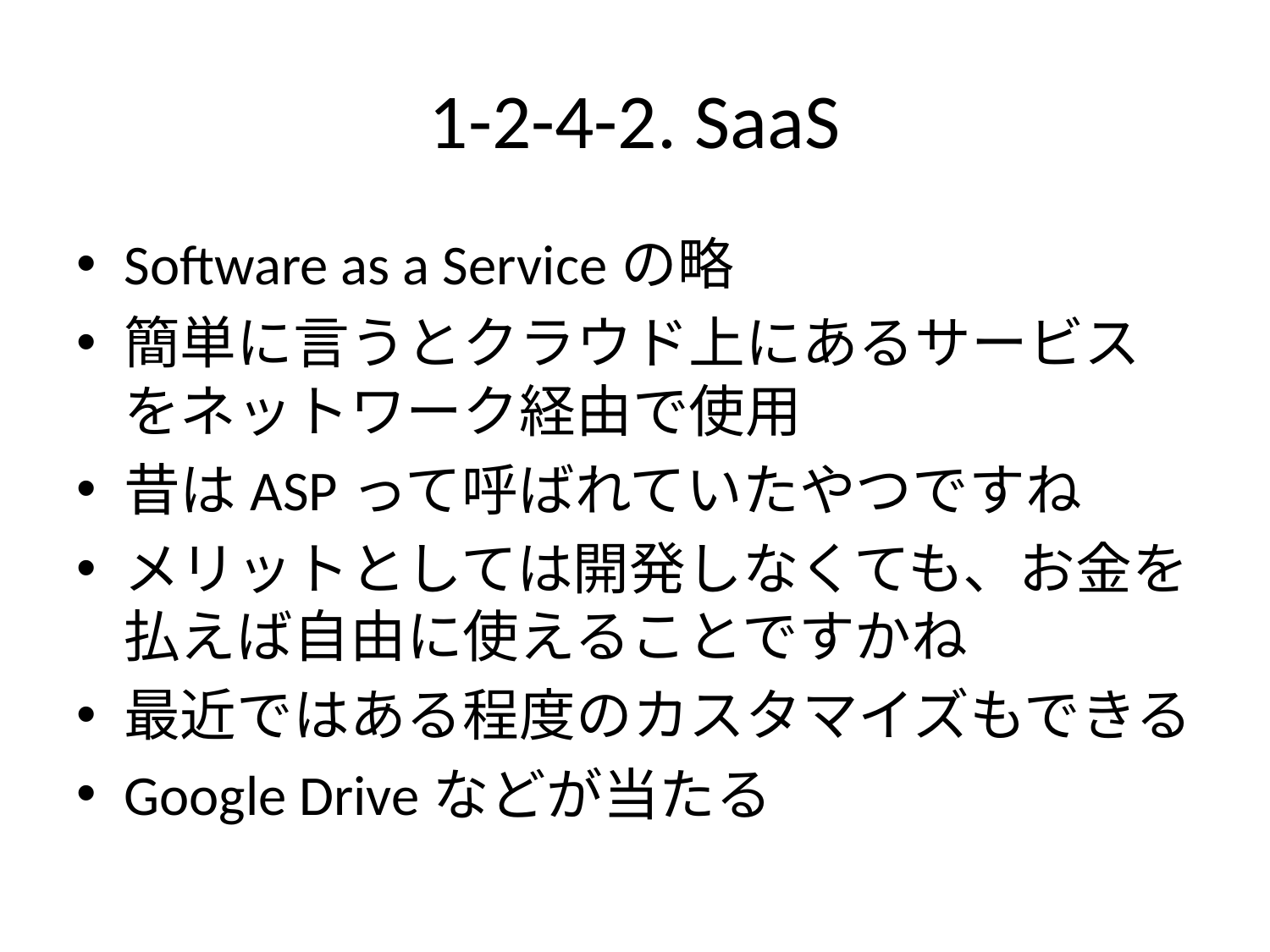

# 1-2-4-2. SaaS
Software as a Serviceの略
簡単に言うとクラウド上にあるサービスをネットワーク経由で使用
昔はASPって呼ばれていたやつですね
メリットとしては開発しなくても、お金を払えば自由に使えることですかね
最近ではある程度のカスタマイズもできる
Google Driveなどが当たる